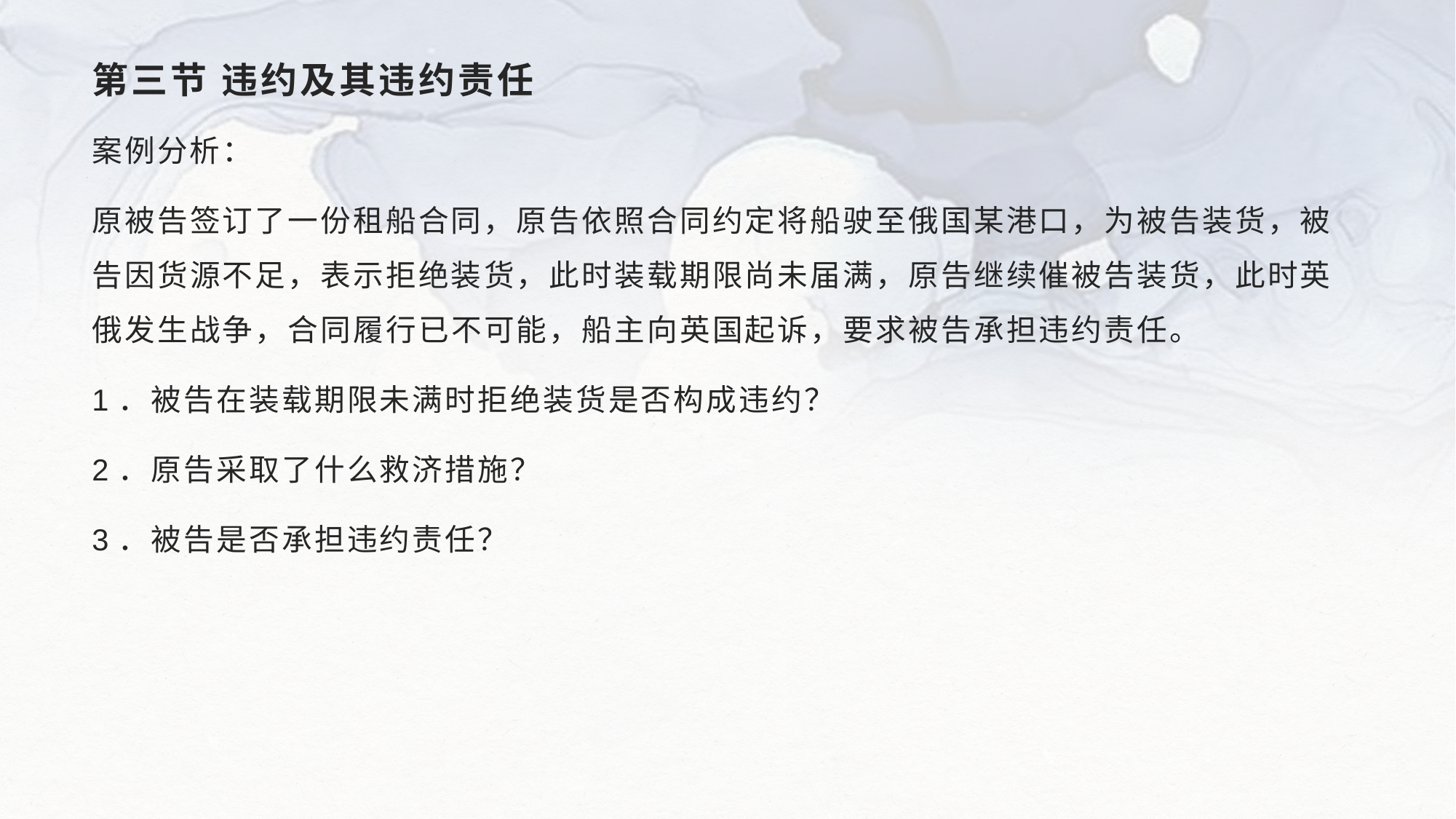

# 第三节 违约及其违约责任
案例分析：
原被告签订了一份租船合同，原告依照合同约定将船驶至俄国某港口，为被告装货，被告因货源不足，表示拒绝装货，此时装载期限尚未届满，原告继续催被告装货，此时英俄发生战争，合同履行已不可能，船主向英国起诉，要求被告承担违约责任。
1．被告在装载期限未满时拒绝装货是否构成违约？
2．原告采取了什么救济措施？
3．被告是否承担违约责任？